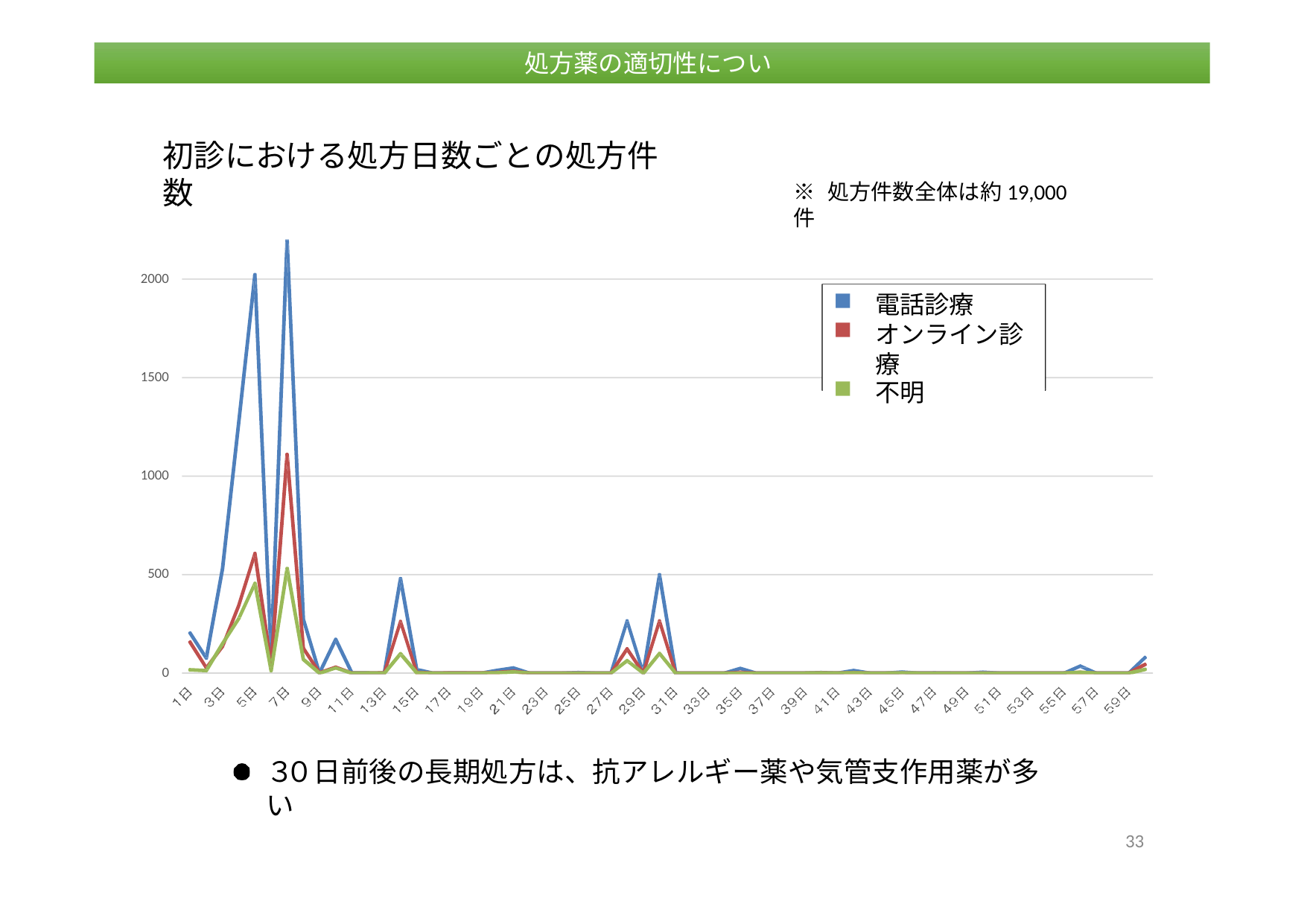

処方薬の適切性について
処方薬の適切性について
# 初診における処方日数ごとの処方件数
※ 処方件数全体は約19,000件

2000
電話診療
オンライン診療
不明
1500
1000
500
0

３０日前後の長期処方は、抗アレルギー薬や気管支作用薬が多い

33